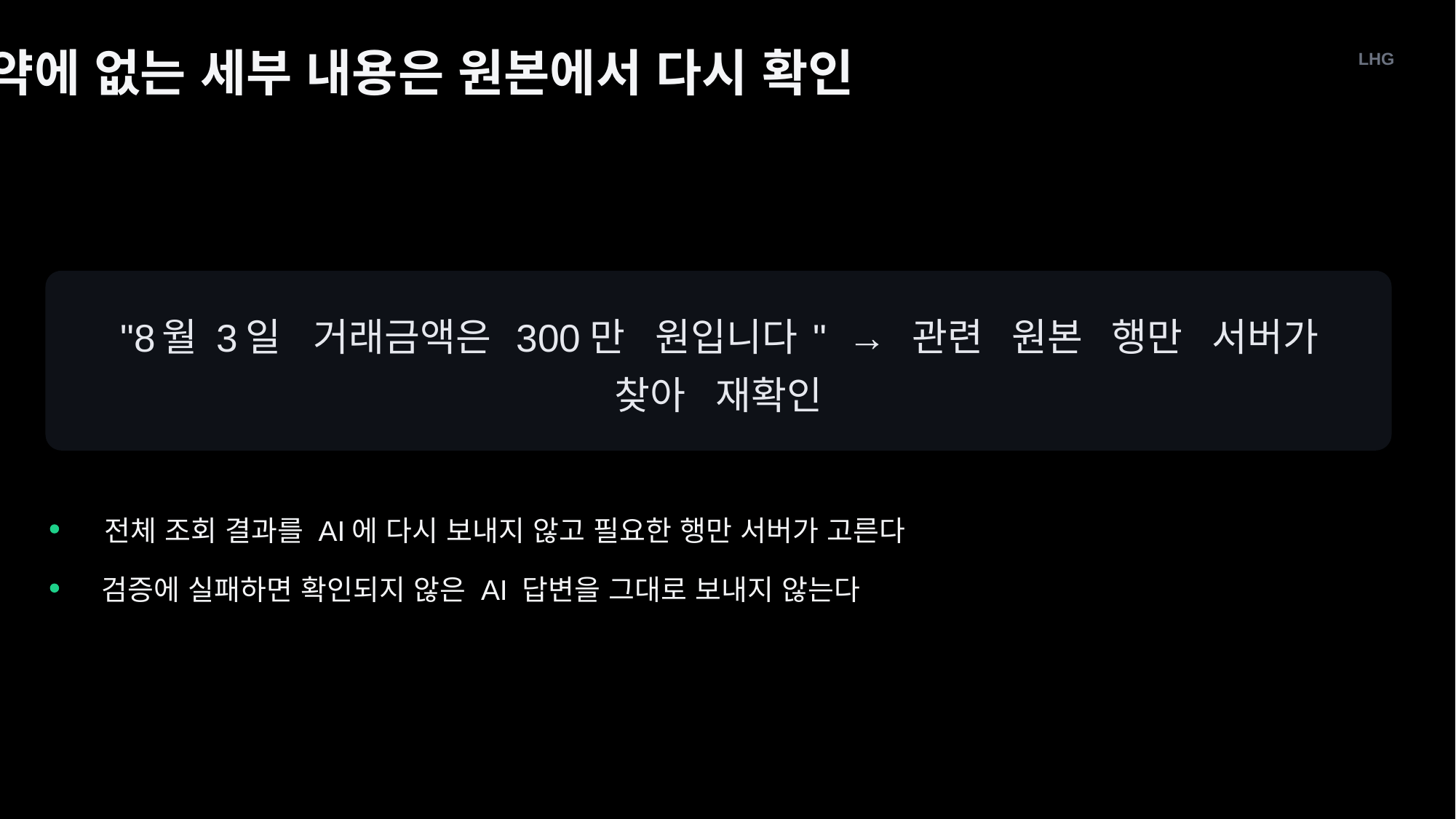

요약에 없는 세부 내용은 원본에서 다시 확인
LHG

월
일
거래금액은
만
원입니다
→
관련
원본
행만
서버가
"8
 3

 300

"

찾아
재확인

전체 조회 결과를 AI에 다시 보내지 않고 필요한 행만 서버가 고른다

검증에 실패하면 확인되지 않은 AI 답변을 그대로 보내지 않는다